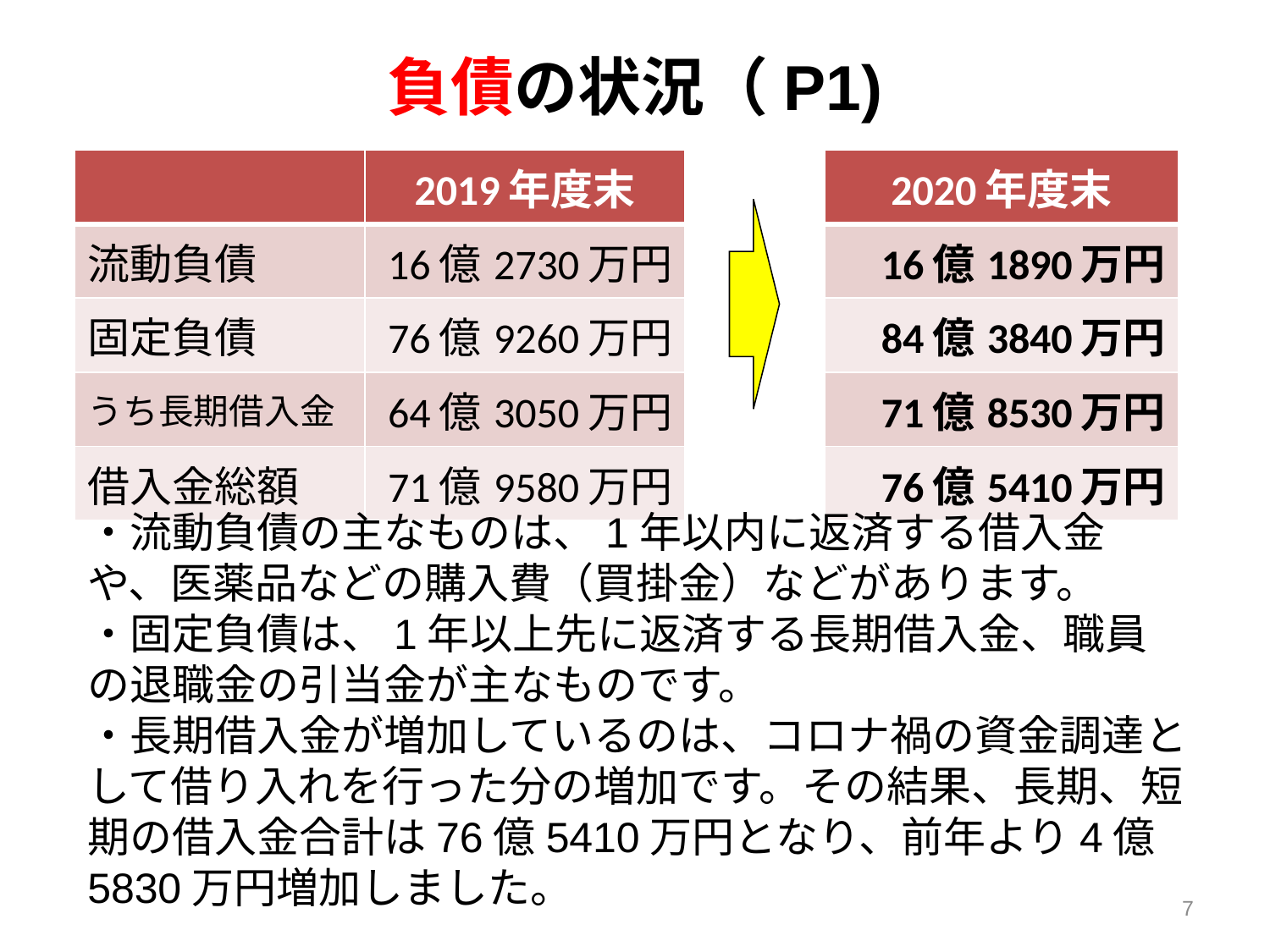

負債の状況（P1)
|  | 2019年度末 |
| --- | --- |
| 流動負債 | 16億2730万円 |
| 固定負債 | 76億9260万円 |
| うち長期借入金 | 64億3050万円 |
| 借入金総額 | 71億9580万円 |
| 2020年度末 |
| --- |
| 16億1890万円 |
| 84億3840万円 |
| 71億8530万円 |
| 76億5410万円 |

・流動負債の主なものは、1年以内に返済する借入金や、医薬品などの購入費（買掛金）などがあります。
・固定負債は、1年以上先に返済する長期借入金、職員の退職金の引当金が主なものです。
・長期借入金が増加しているのは、コロナ禍の資金調達として借り入れを行った分の増加です。その結果、長期、短期の借入金合計は76億5410万円となり、前年より4億5830万円増加しました。
7